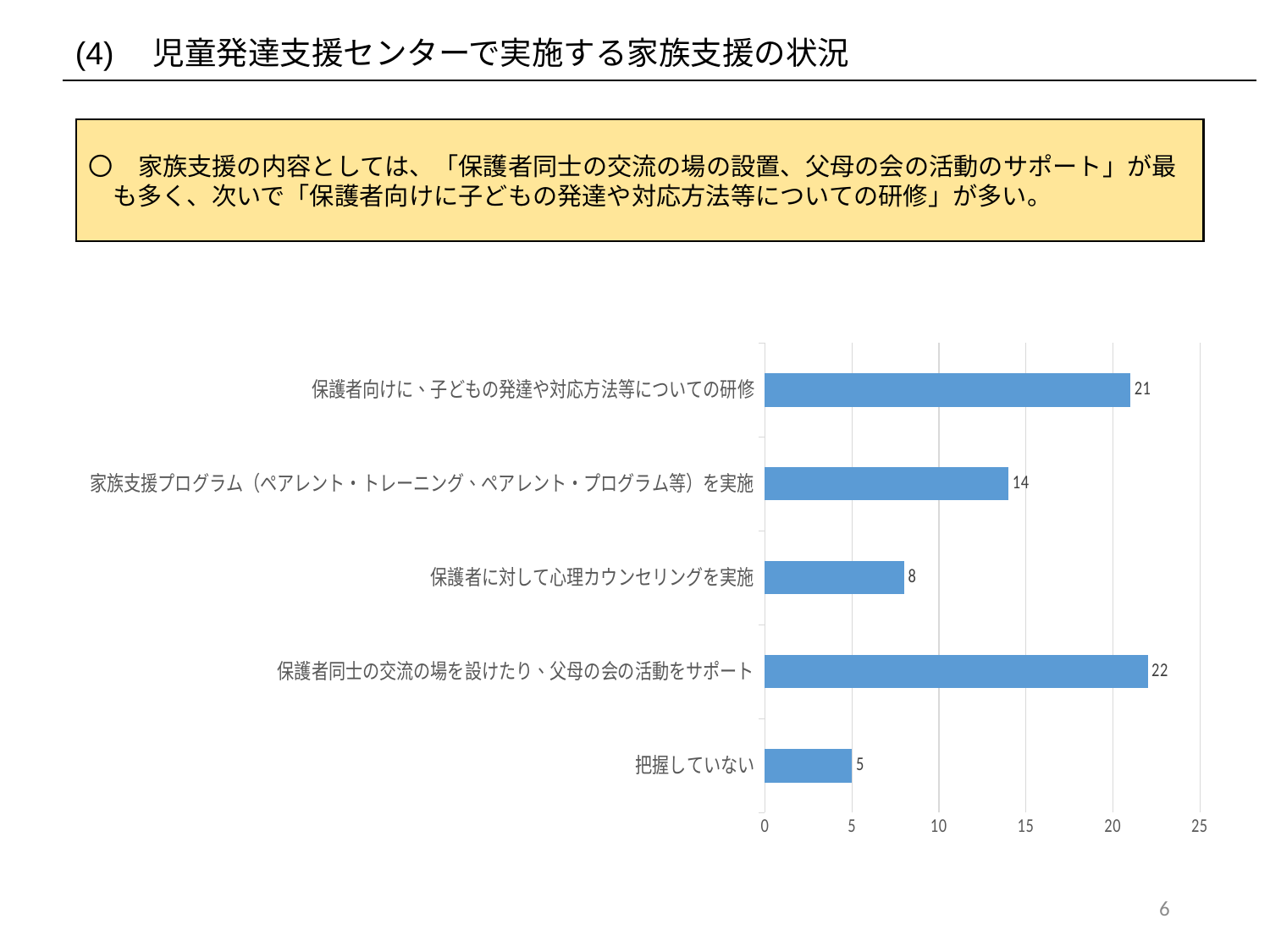

| (4)　児童発達支援センターで実施する家族支援の状況 |
| --- |
〇　家族支援の内容としては、「保護者同士の交流の場の設置、父母の会の活動のサポート」が最も多く、次いで「保護者向けに子どもの発達や対応方法等についての研修」が多い。

### Chart

| Category |  |
|---|---|
| 把握していない | 5.0 |
| 保護者同士の交流の場を設けたり、父母の会の活動をサポート | 22.0 |
| 保護者に対して心理カウンセリングを実施 | 8.0 |
| 家族支援プログラム（ペアレント・トレーニング、ペアレント・プログラム等）を実施 | 14.0 |
| 保護者向けに、子どもの発達や対応方法等についての研修 | 21.0 |
6